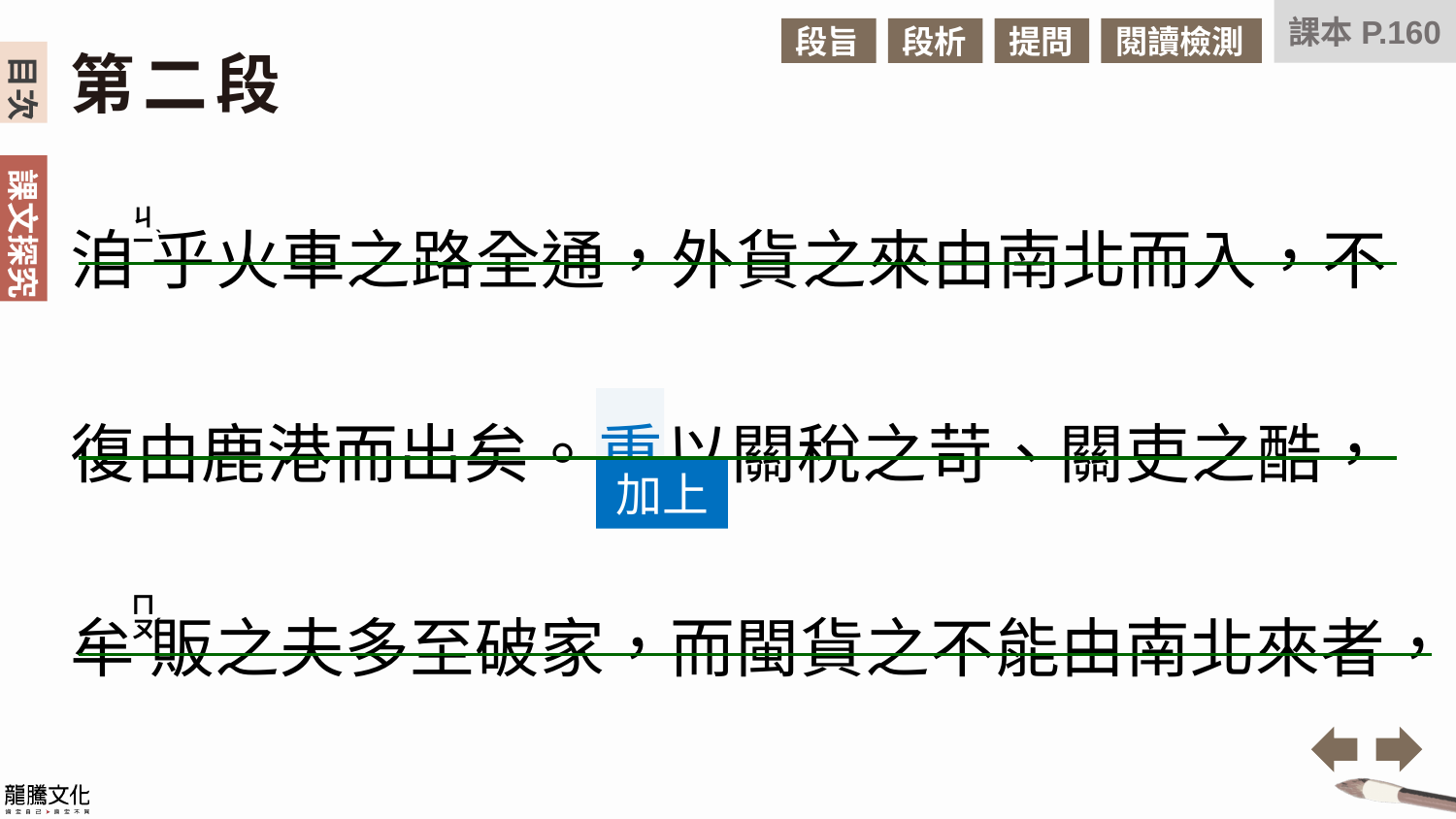

課本P.160
段旨
段析
提問
閱讀檢測
第二段
洎 乎火車之路全通，外貨之來由南北而入，不復由鹿港而出矣。重以關稅之苛、關吏之酷，牟 販之夫多至破家，而閩貨之不能由南北來者，
ˋ
ㄐㄧ

加上
ˊ
ㄇㄡ